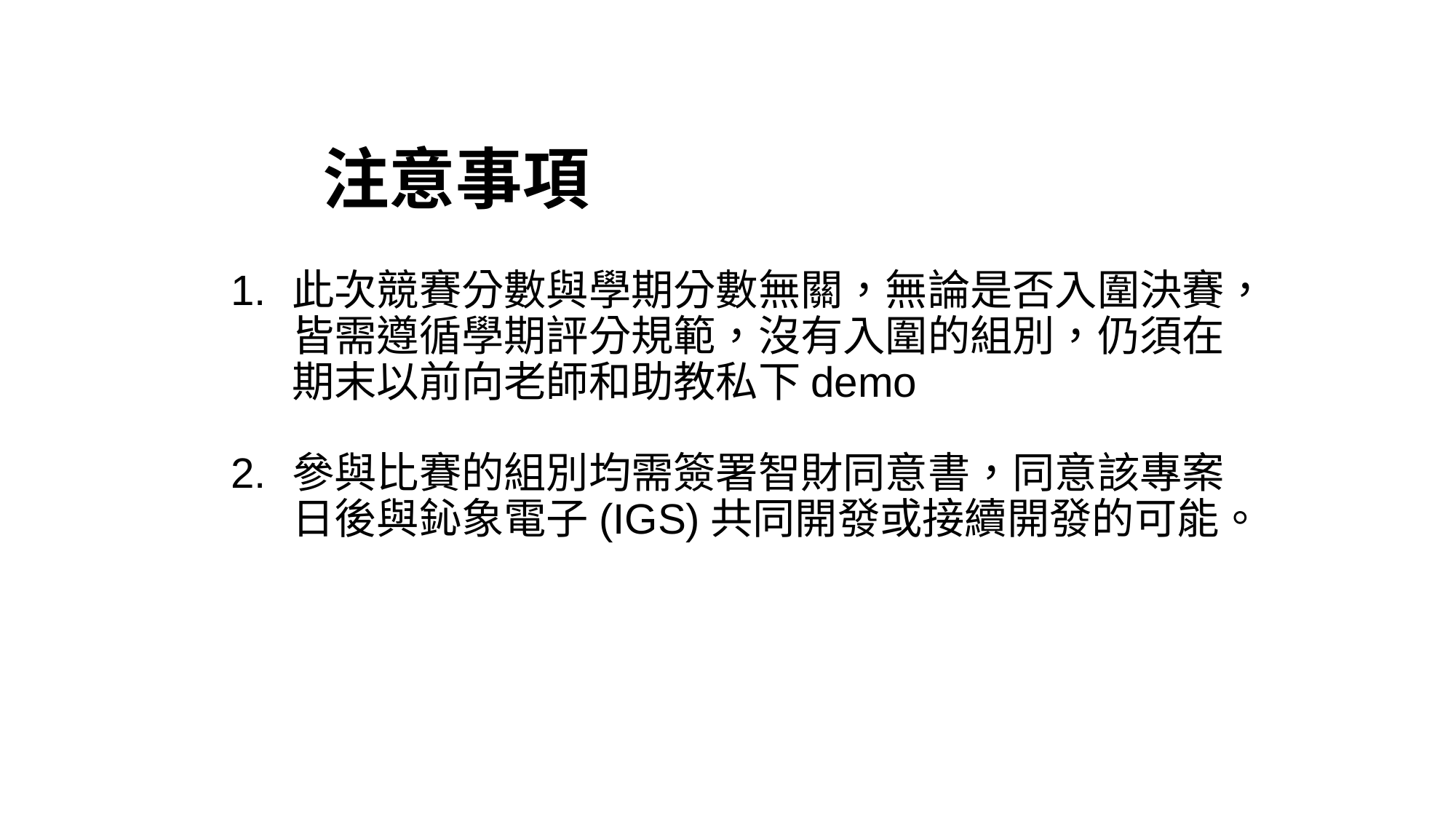

# 注意事項
此次競賽分數與學期分數無關，無論是否入圍決賽，皆需遵循學期評分規範，沒有入圍的組別，仍須在期末以前向老師和助教私下demo

參與比賽的組別均需簽署智財同意書，同意該專案日後與鈊象電子(IGS)共同開發或接續開發的可能。